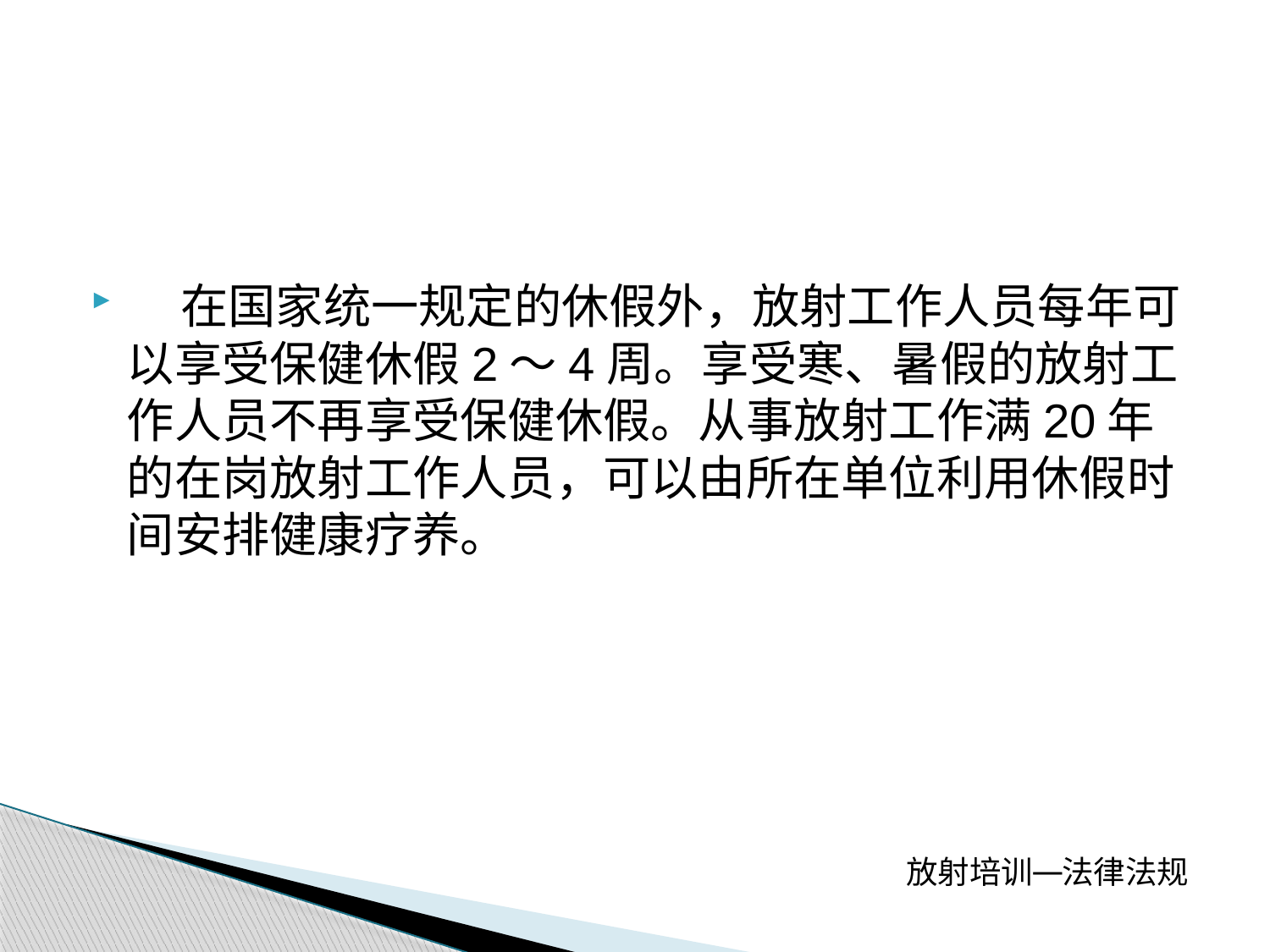

#

    在国家统一规定的休假外，放射工作人员每年可以享受保健休假2～4周。享受寒、暑假的放射工作人员不再享受保健休假。从事放射工作满20年的在岗放射工作人员，可以由所在单位利用休假时间安排健康疗养。

放射培训—法律法规